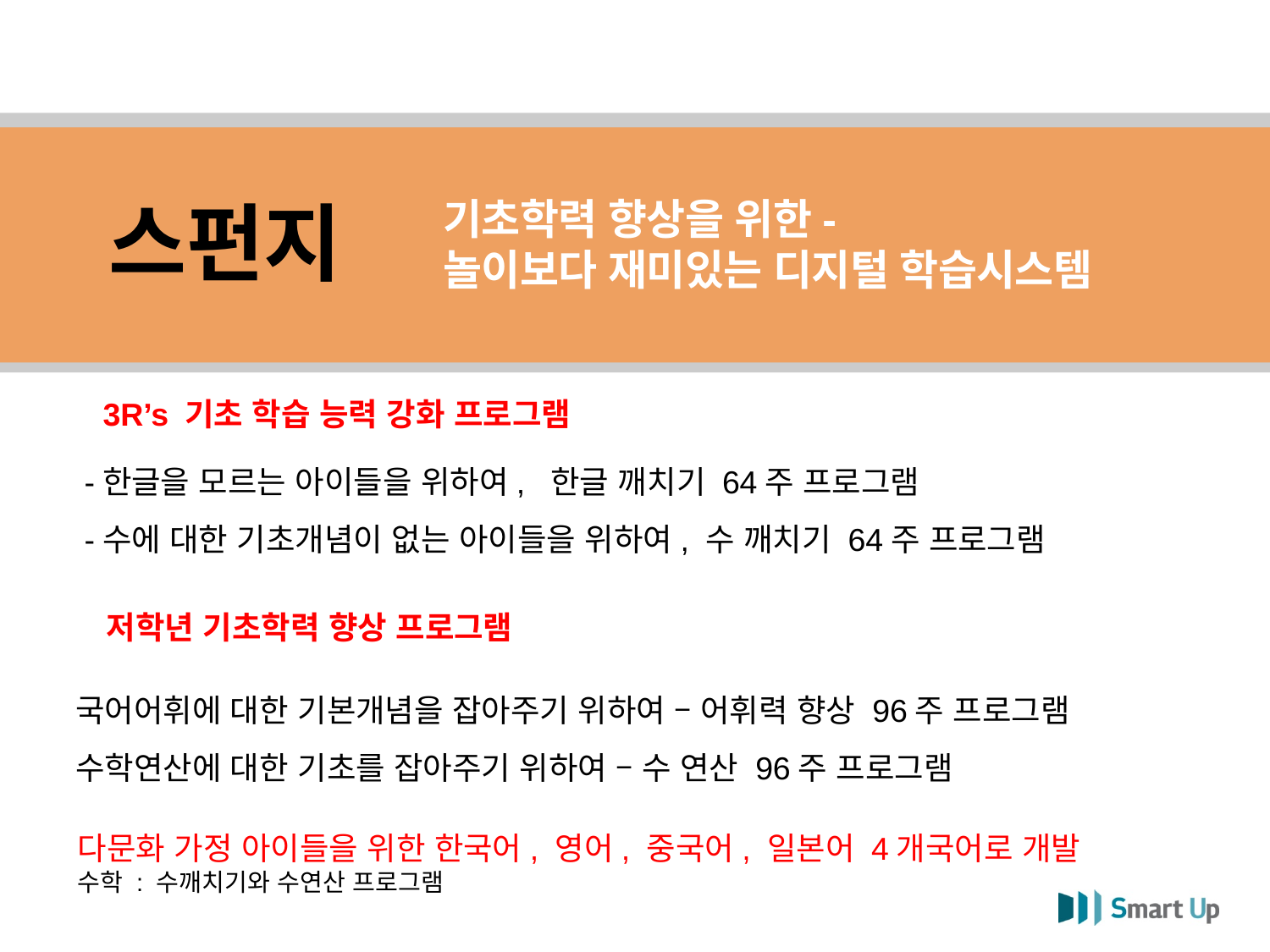

스펀지
기초학력 향상을 위한-
놀이보다 재미있는 디지털 학습시스템
3R’s 기초 학습 능력 강화 프로그램
 -한글을 모르는 아이들을 위하여,  한글 깨치기 64주 프로그램
 -수에 대한 기초개념이 없는 아이들을 위하여, 수 깨치기 64주 프로그램

국어어휘에 대한 기본개념을 잡아주기 위하여 – 어휘력 향상 96주 프로그램
수학연산에 대한 기초를 잡아주기 위하여 – 수 연산 96주 프로그램
저학년 기초학력 향상 프로그램
다문화 가정 아이들을 위한 한국어, 영어, 중국어, 일본어 4개국어로 개발
수학 : 수깨치기와 수연산 프로그램